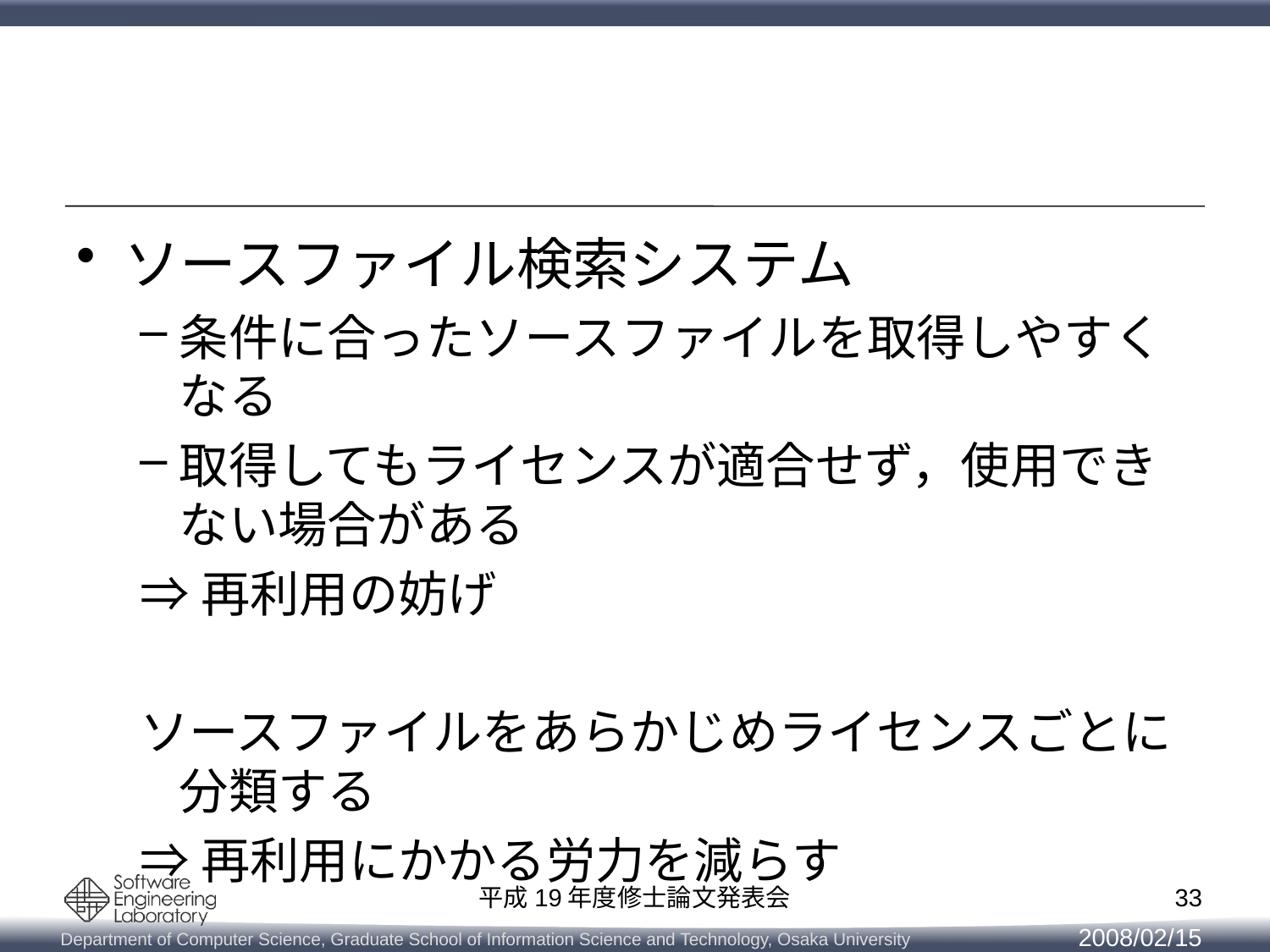

#
ソースファイル検索システム
条件に合ったソースファイルを取得しやすくなる
取得してもライセンスが適合せず，使用できない場合がある
⇒再利用の妨げ

ソースファイルをあらかじめライセンスごとに分類する
⇒再利用にかかる労力を減らす

33
平成19年度修士論文発表会
2008/02/15